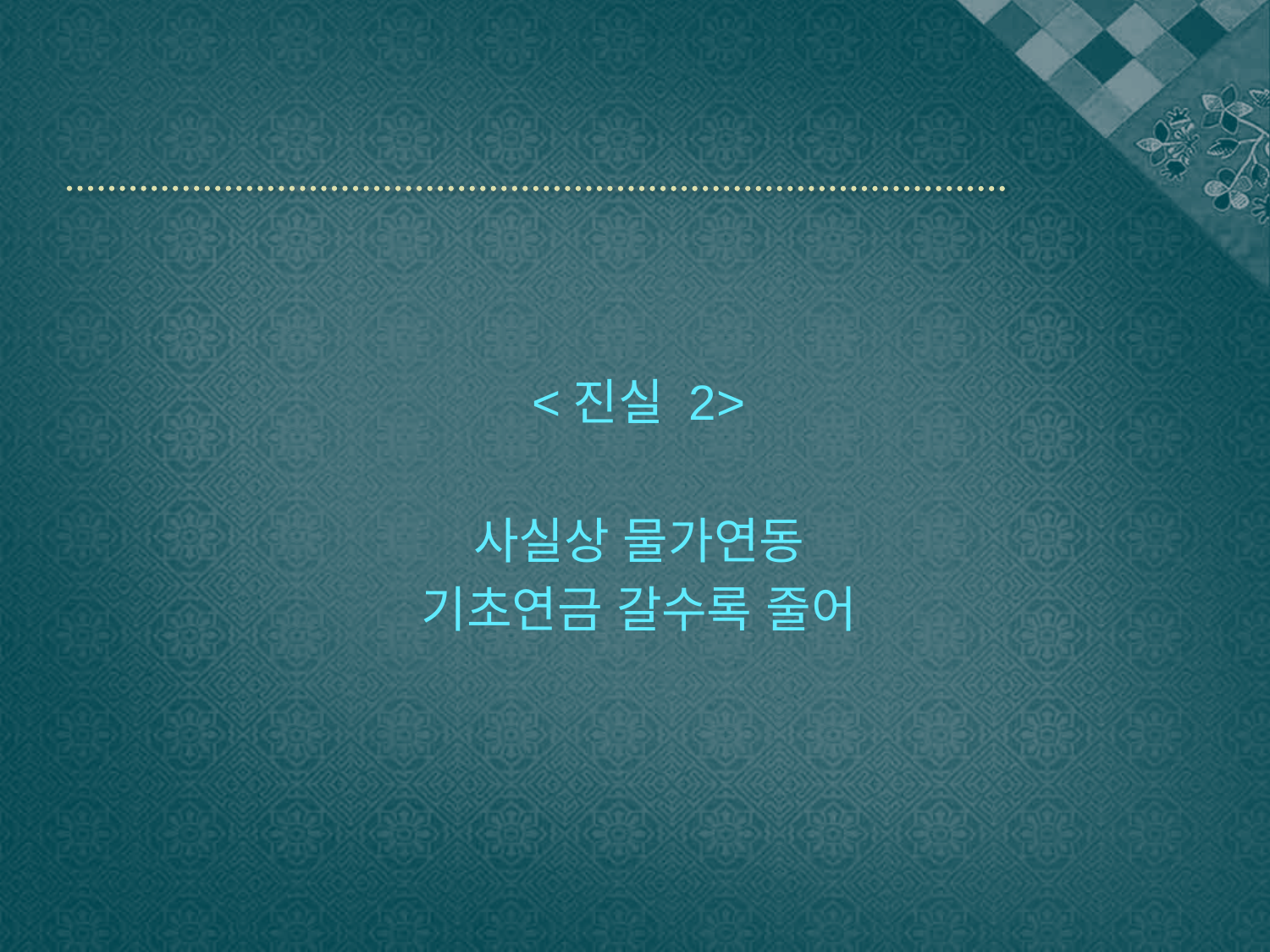

#

<진실 2>

사실상 물가연동
기초연금 갈수록 줄어